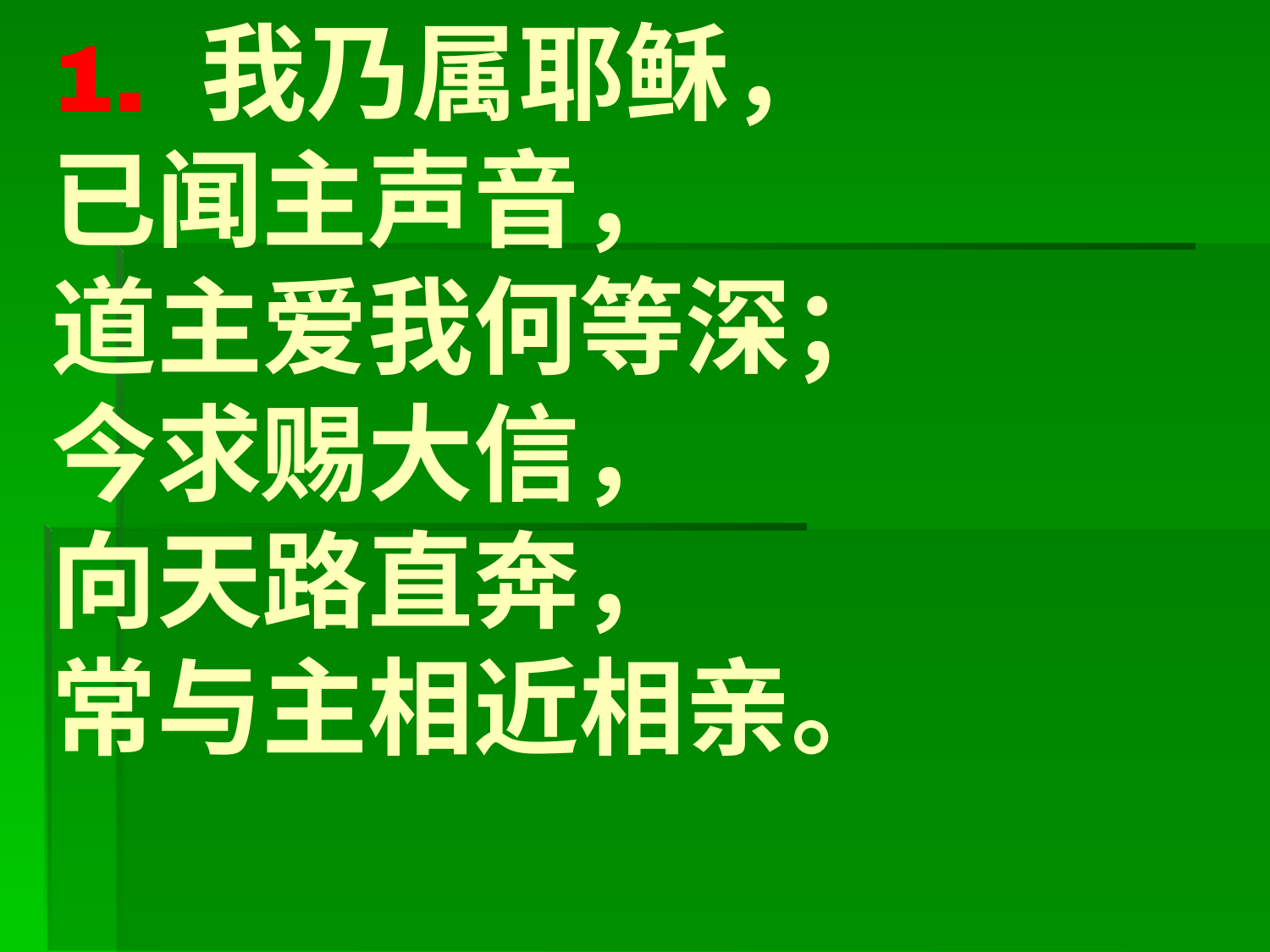

# 1. 我乃属耶稣， 已闻主声音， 道主爱我何等深； 今求赐大信， 向天路直奔， 常与主相近相亲。